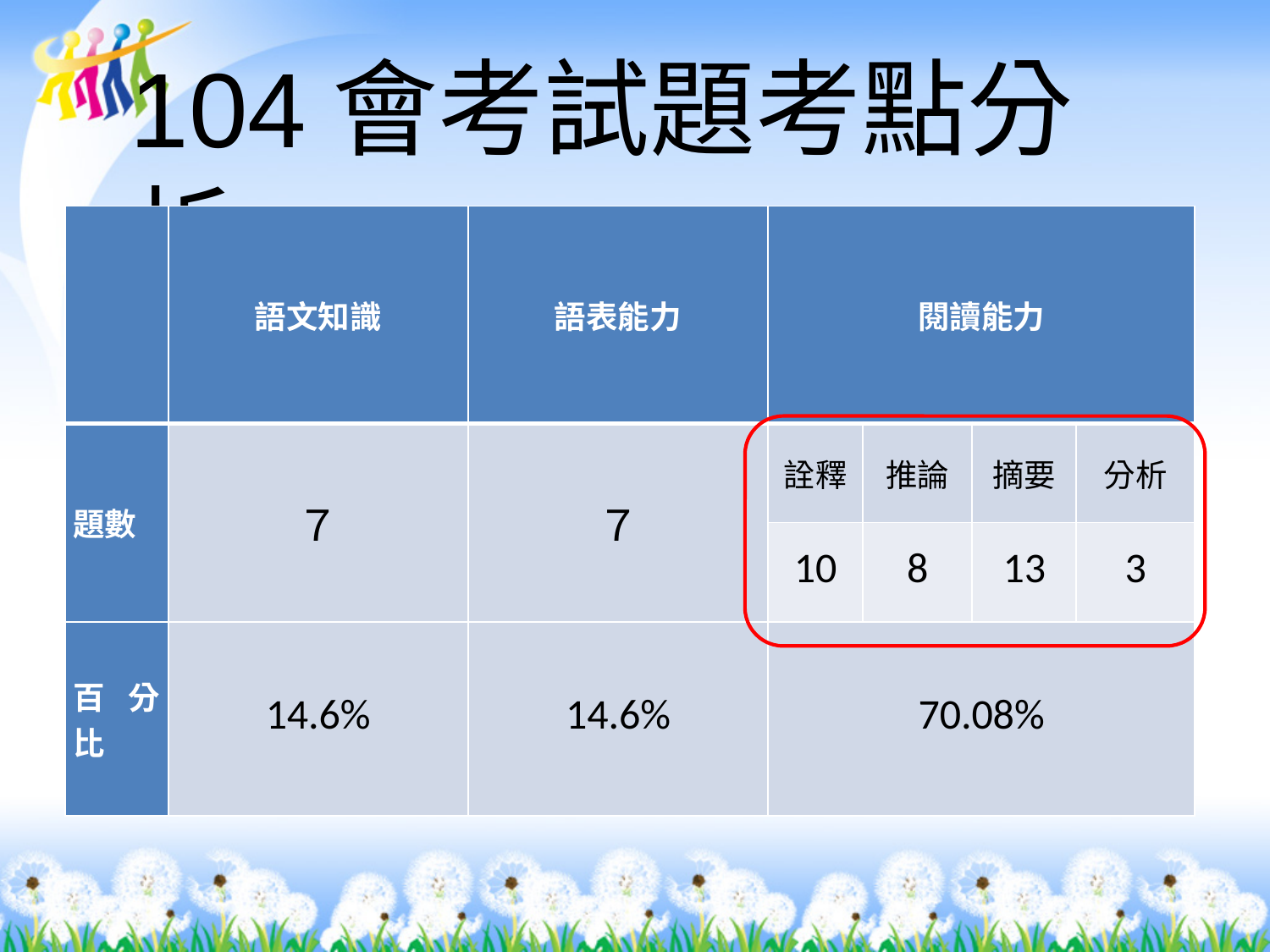

104會考試題考點分析
|  | 語文知識 | 語表能力 | 閱讀能力 |  |  |  |
| --- | --- | --- | --- | --- | --- | --- |
| 題數 | ７ | ７ | 詮釋 | 推論 | 摘要 | 分析 |
|  |  |  | 10 | 8 | 13 | 3 |
| 百分比 | 14.6% | 14.6% | 70.08% |  |  |  |